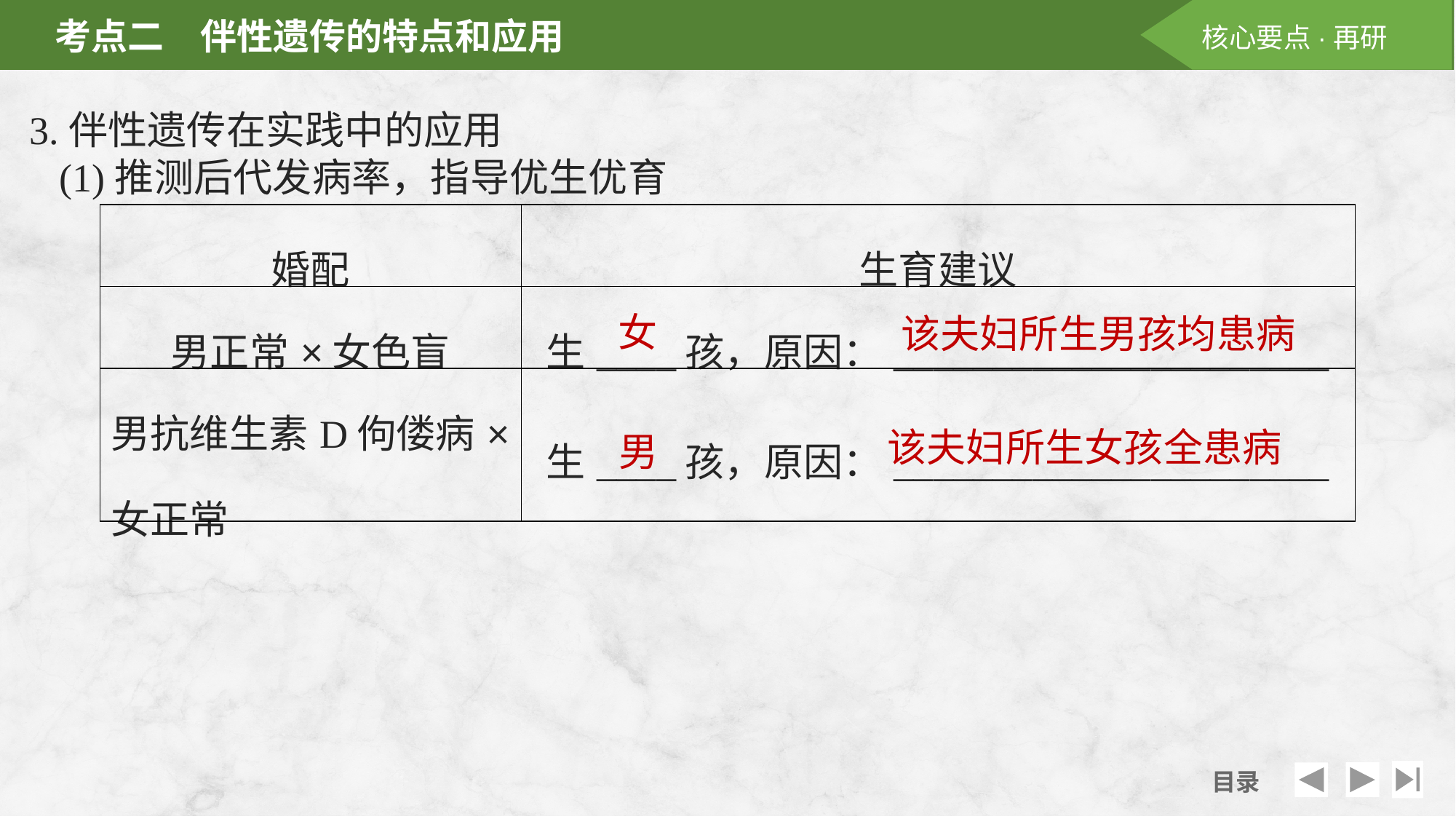

3.伴性遗传在实践中的应用
	(1)推测后代发病率，指导优生优育
| 婚配 | 生育建议 |
| --- | --- |
| 男正常×女色盲 | 生\_\_\_\_孩，原因：\_\_\_\_\_\_\_\_\_\_\_\_\_\_\_\_\_\_\_\_\_\_ |
| 男抗维生素D佝偻病×女正常 | 生\_\_\_\_孩，原因：\_\_\_\_\_\_\_\_\_\_\_\_\_\_\_\_\_\_\_\_\_\_ |
女
该夫妇所生男孩均患病
该夫妇所生女孩全患病
男